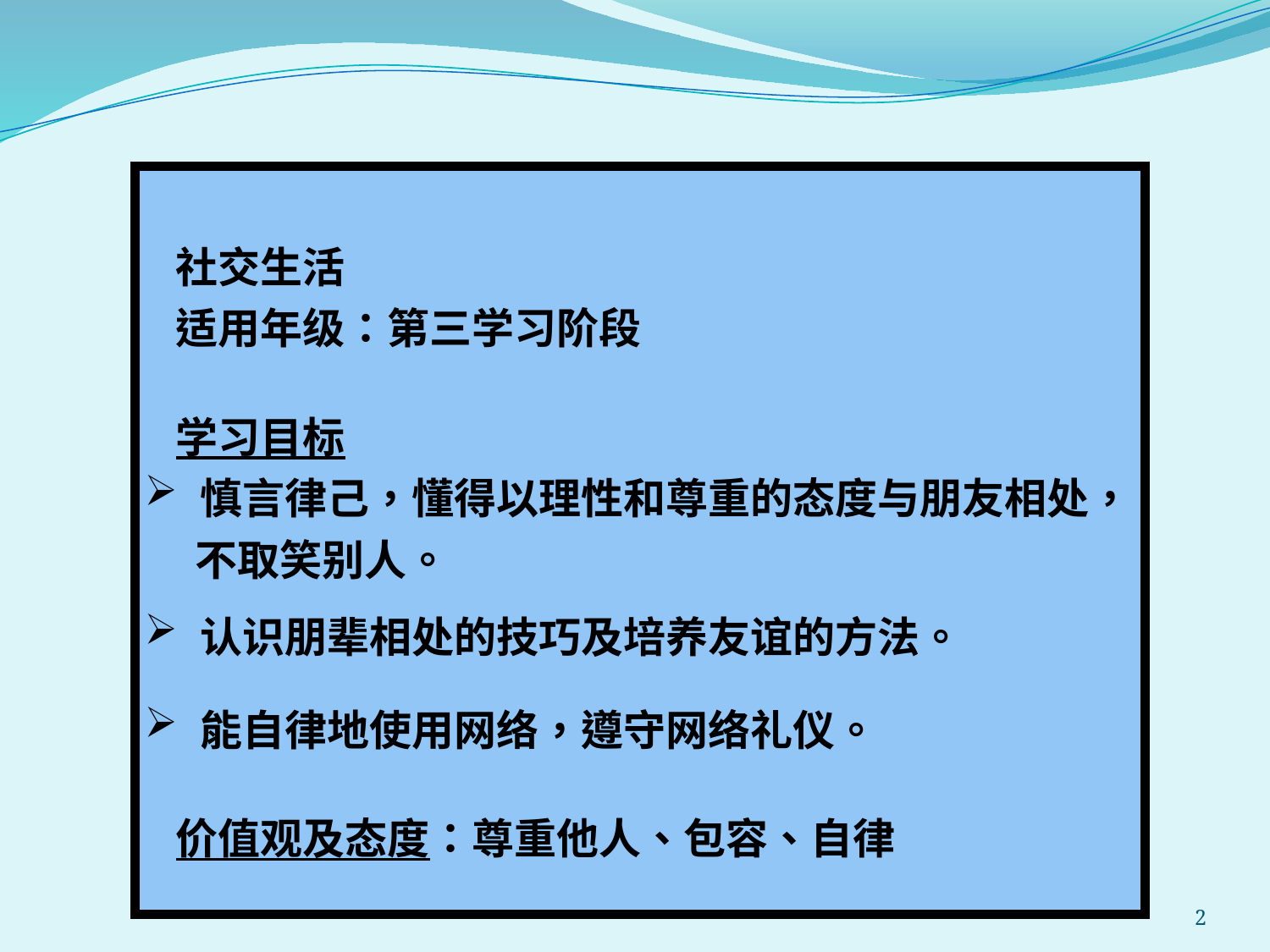

| 社交生活 适用年级：第三学习阶段 学习目标 慎言律己，懂得以理性和尊重的态度与朋友相处， 不取笑别人。 认识朋辈相处的技巧及培养友谊的方法。 能自律地使用网络，遵守网络礼仪。 价值观及态度：尊重他人、包容、自律 |
| --- |
2